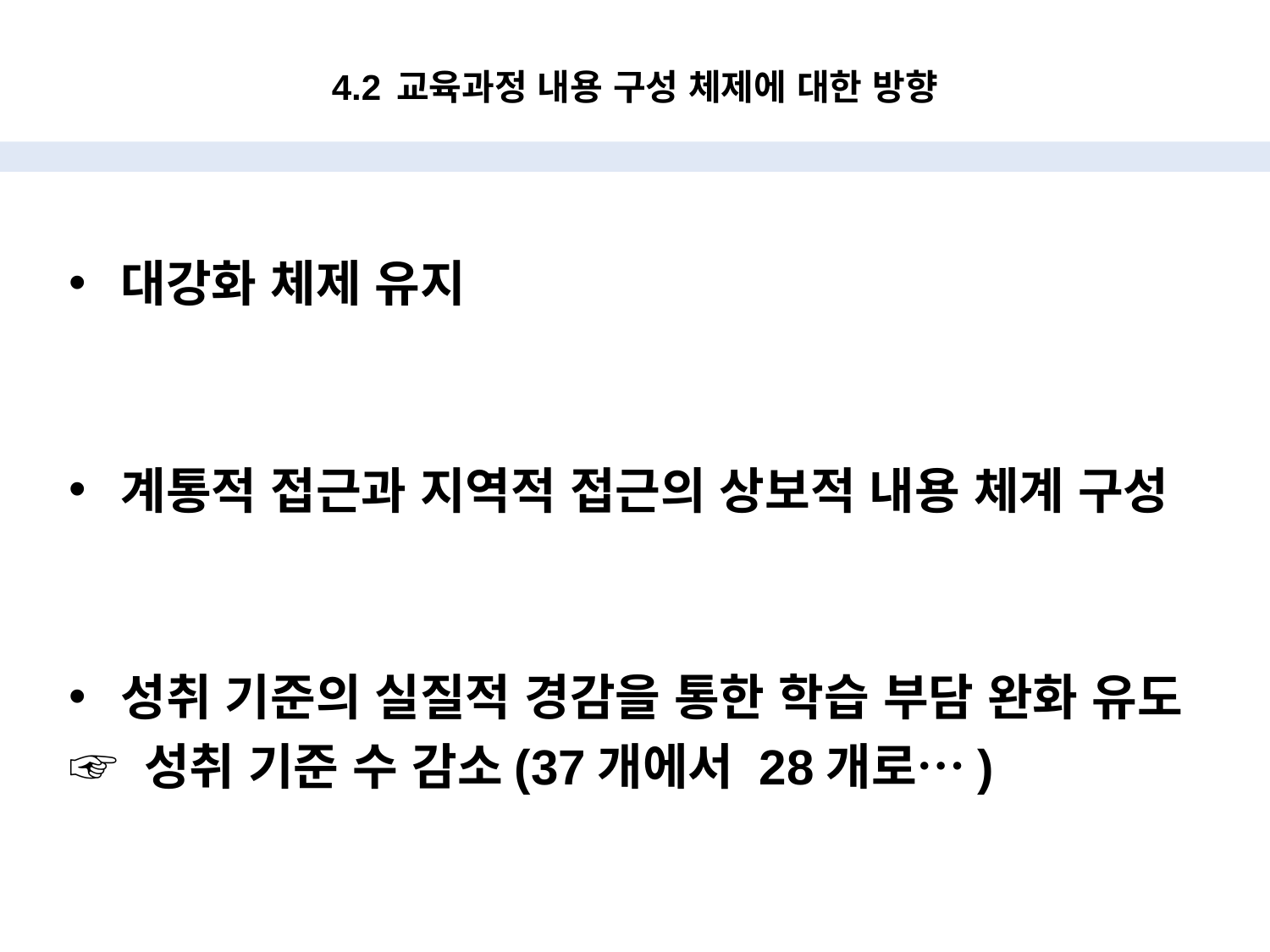

# 4.2 교육과정 내용 구성 체제에 대한 방향

대강화 체제 유지

계통적 접근과 지역적 접근의 상보적 내용 체계 구성

성취 기준의 실질적 경감을 통한 학습 부담 완화 유도
☞ 성취 기준 수 감소(37개에서 28개로…)